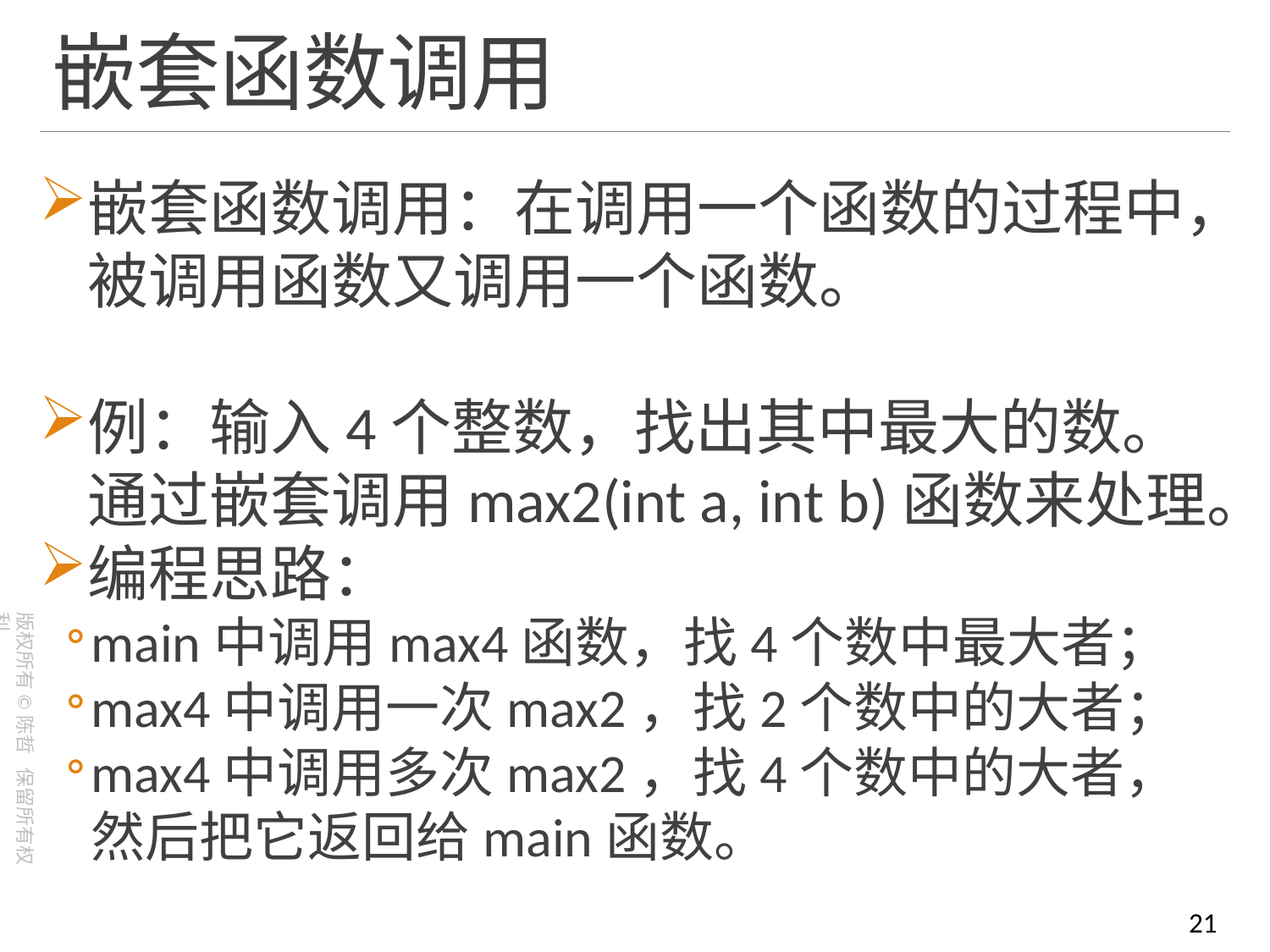

# 嵌套函数调用
嵌套函数调用：在调用一个函数的过程中，被调用函数又调用一个函数。

例：输入4个整数，找出其中最大的数。通过嵌套调用max2(int a, int b)函数来处理。
编程思路：
main中调用max4函数，找4个数中最大者；
max4中调用一次max2，找2个数中的大者；
max4中调用多次max2，找4个数中的大者，然后把它返回给main函数。
21